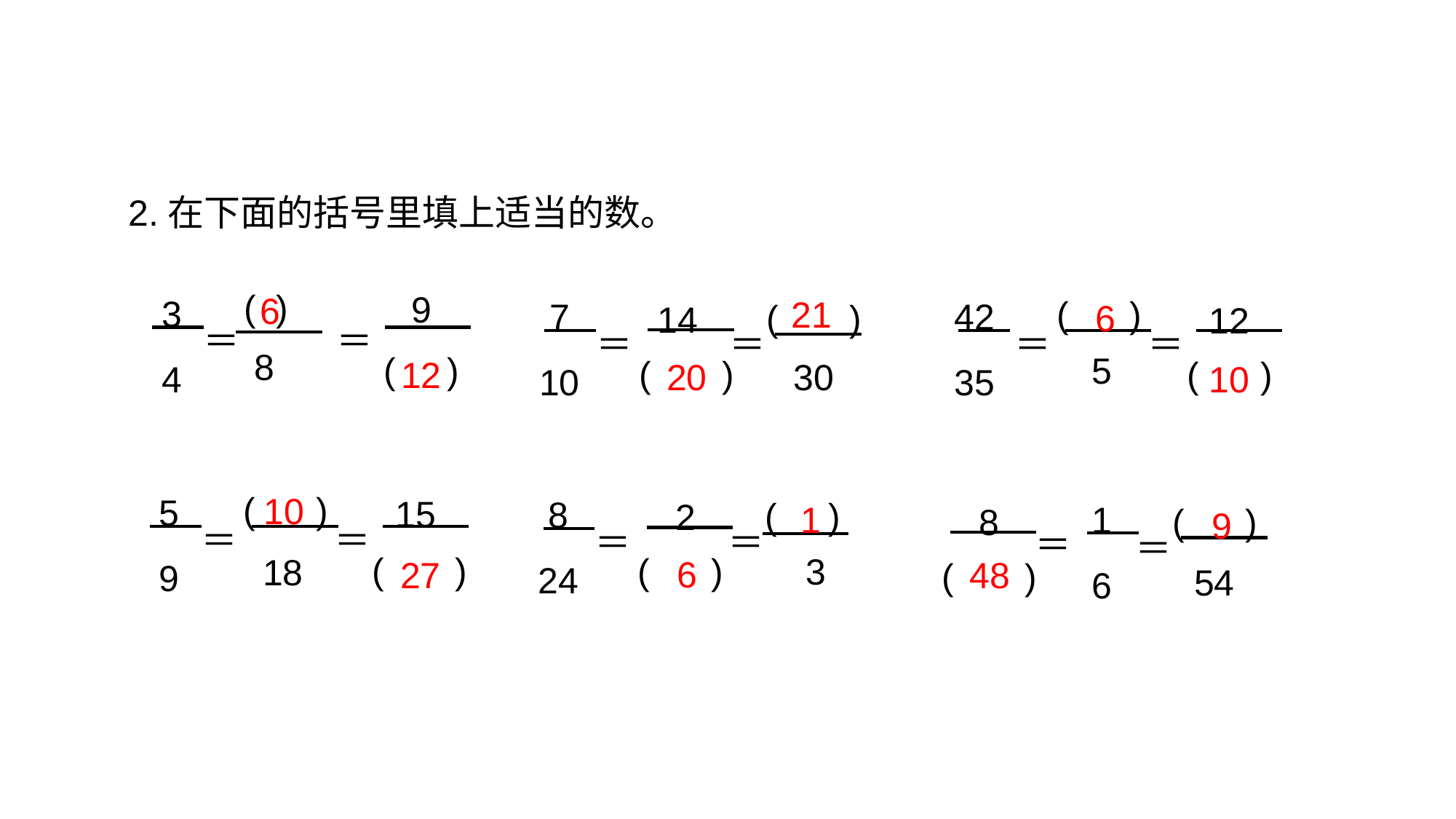

2.在下面的括号里填上适当的数。
(  )
8
9
(     )
3
4
＝
＝
6
21
(      )
5
42
35
12
(      )
＝
＝
 7
10
(       )
30
14
(       )
＝
＝
6
12
20
10
(      )
18
5
9
15
(       )
＝
＝
10
 8
24
(     )
3
2
(      )
＝
＝
 1
 6
8
(       )
(      )
54
＝
＝
1
9
6
27
48